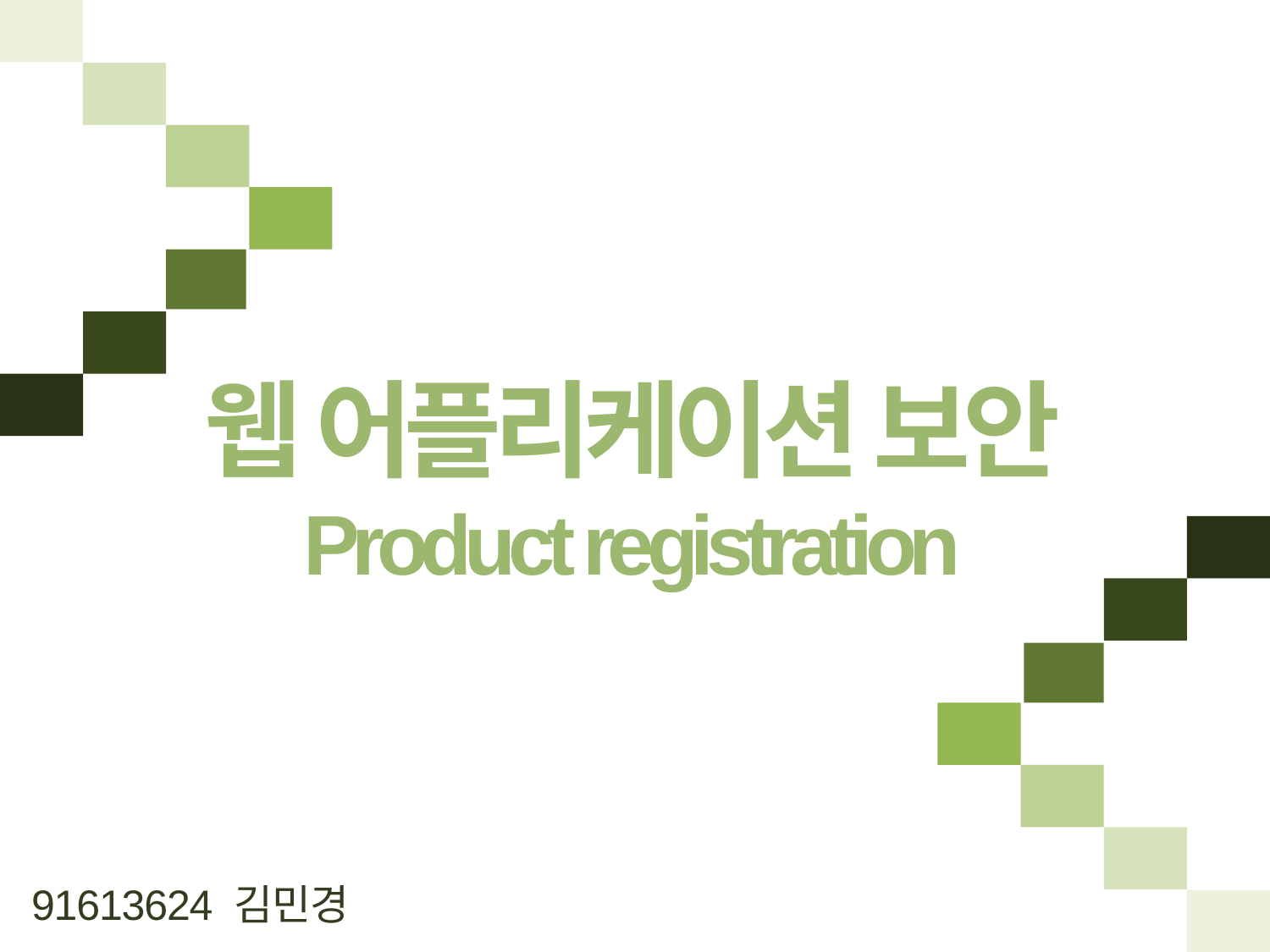

웹 어플리케이션 보안
Product registration
91613624 김민경